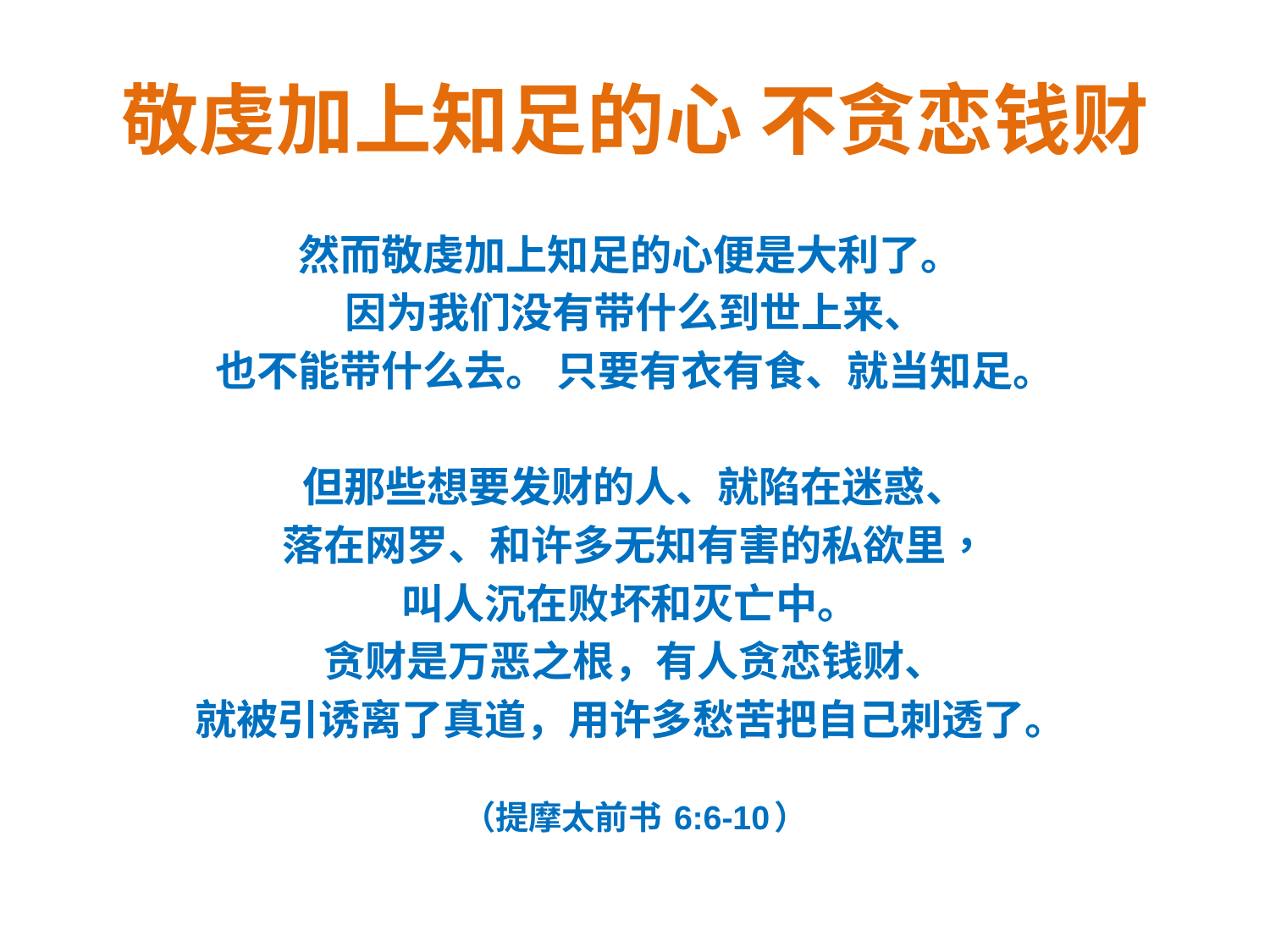

# 敬虔加上知足的心 不贪恋钱财
然而敬虔加上知足的心便是大利了。
因为我们没有带什么到世上来、
也不能带什么去。 只要有衣有食、就当知足。

但那些想要发财的人、就陷在迷惑、
落在网罗、和许多无知有害的私欲里，
叫人沉在败坏和灭亡中。
贪财是万恶之根，有人贪恋钱财、
就被引诱离了真道，用许多愁苦把自己刺透了。

（提摩太前书 6:6-10）